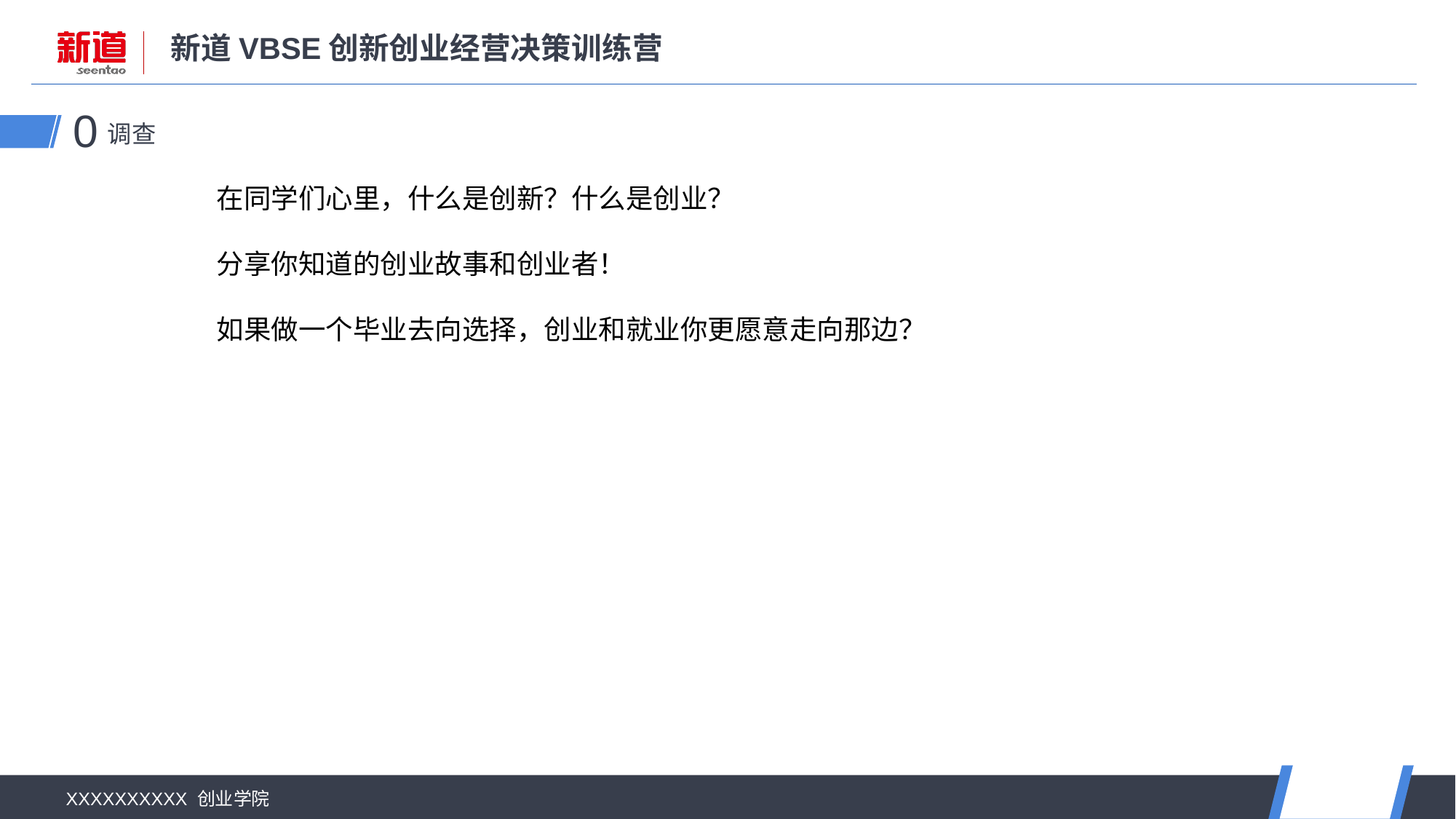

调查
0
在同学们心里，什么是创新？什么是创业？

分享你知道的创业故事和创业者！

如果做一个毕业去向选择，创业和就业你更愿意走向那边？
2